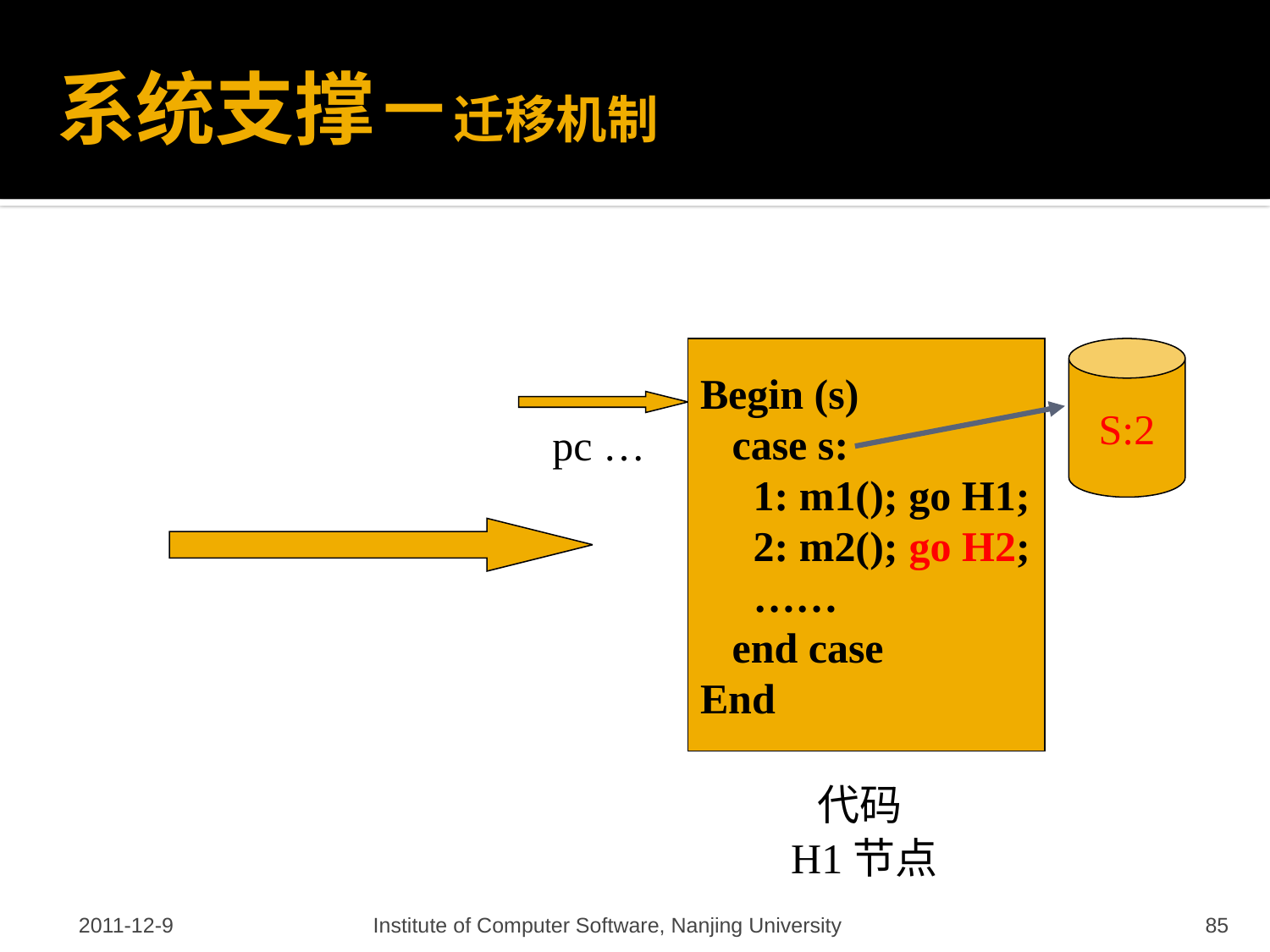

# 系统支撑－迁移机制
Begin (s)
   case s:
     1: m1(); go H1;
     2: m2(); go H2;
     ……
   end case
End
S:2

pc …

代码
H1节点
2011-12-9
Institute of Computer Software, Nanjing University
85